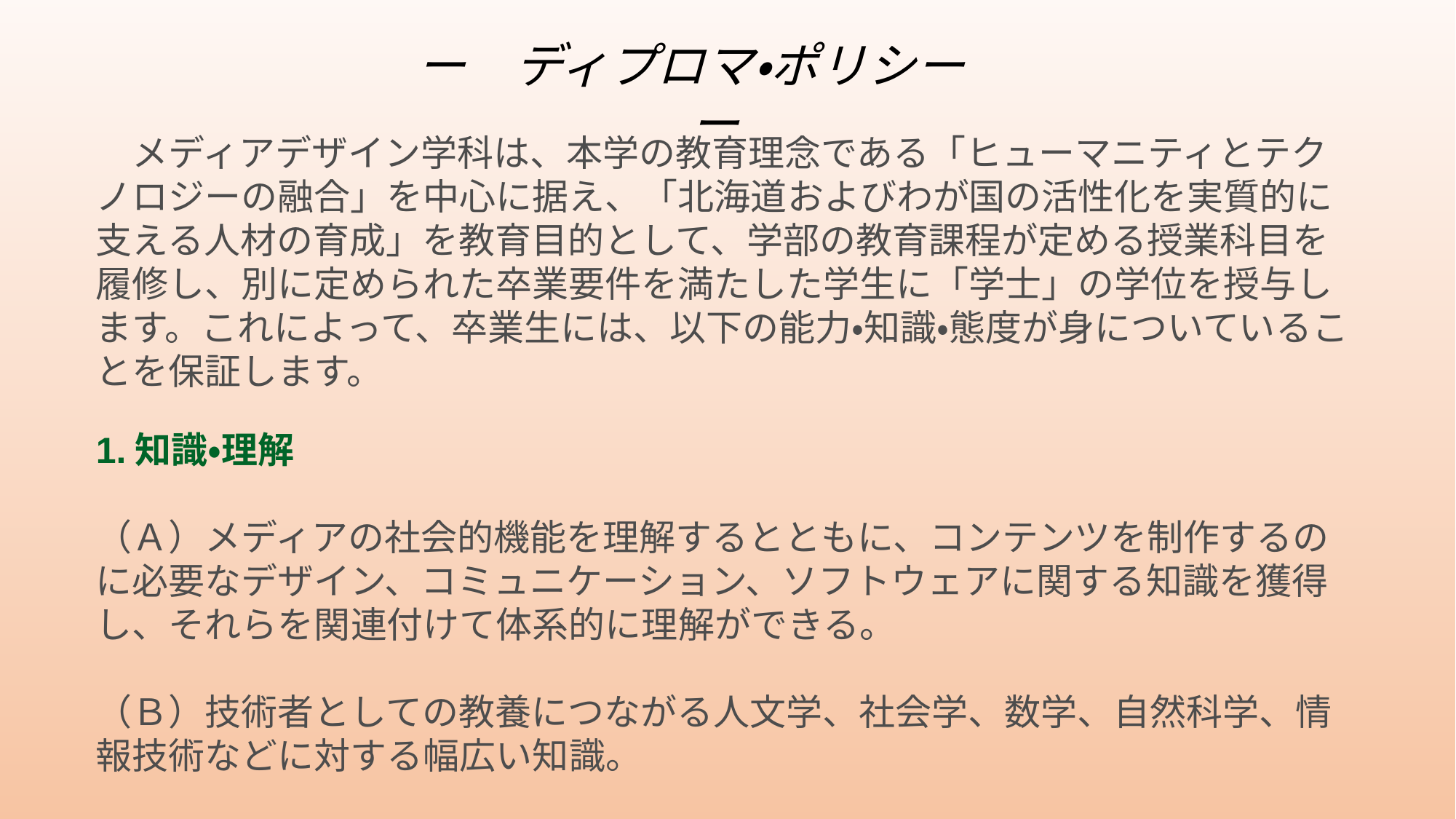

ー　ディプロマ・ポリシー　ー
　メディアデザイン学科は、本学の教育理念である「ヒューマニティとテクノロジーの融合」を中心に据え、「北海道およびわが国の活性化を実質的に支える人材の育成」を教育目的として、学部の教育課程が定める授業科目を履修し、別に定められた卒業要件を満たした学生に「学士」の学位を授与します。これによって、卒業生には、以下の能力・知識・態度が身についていることを保証します。
1.知識・理解

（Ａ）メディアの社会的機能を理解するとともに、コンテンツを制作するのに必要なデザイン、コミュニケーション、ソフトウェアに関する知識を獲得し、それらを関連付けて体系的に理解ができる。

（Ｂ）技術者としての教養につながる人文学、社会学、数学、自然科学、情報技術などに対する幅広い知識。